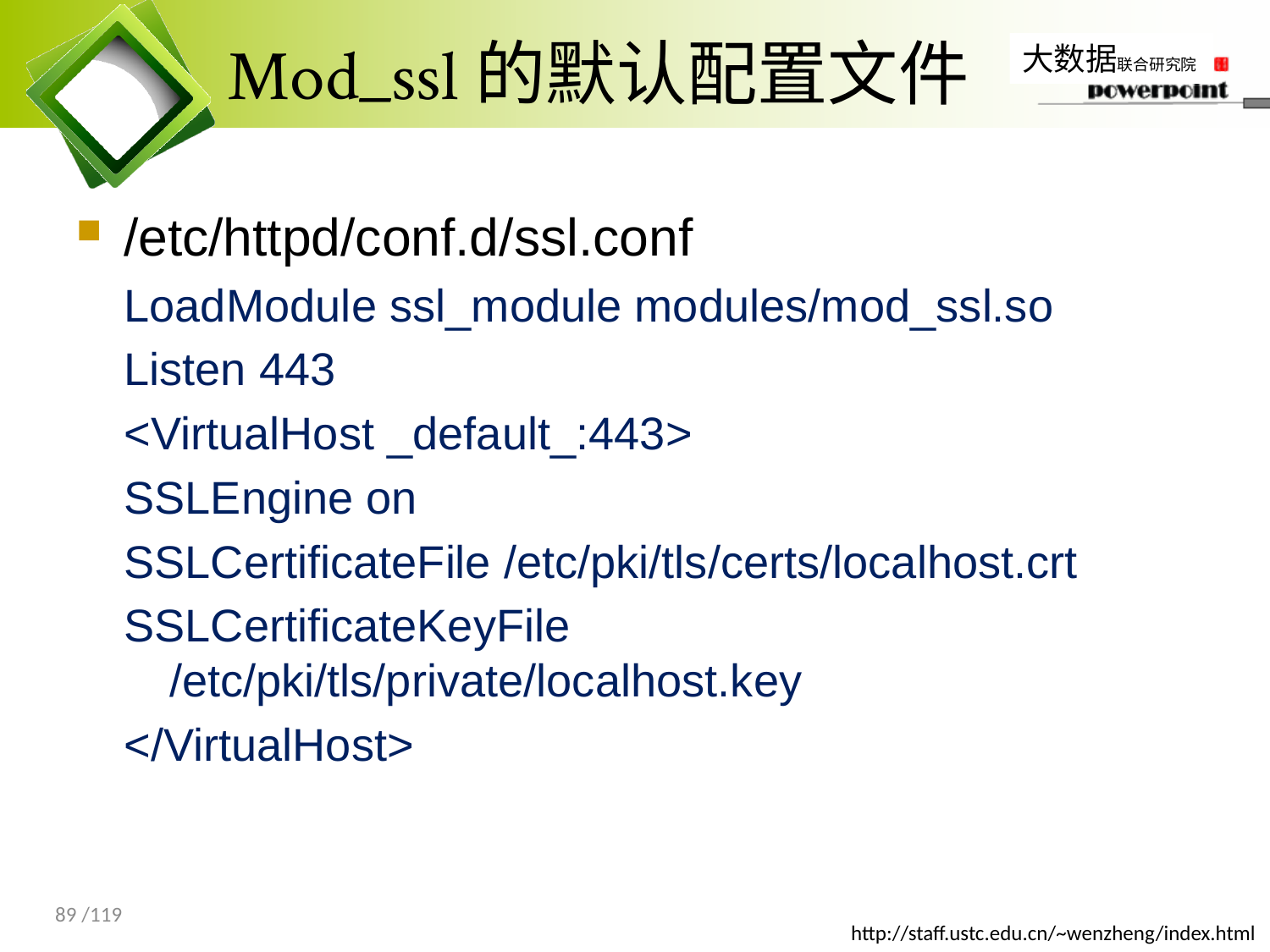

# Mod_ssl的默认配置文件

/etc/httpd/conf.d/ssl.conf
LoadModule ssl_module modules/mod_ssl.so
Listen 443
<VirtualHost _default_:443>
SSLEngine on
SSLCertificateFile /etc/pki/tls/certs/localhost.crt
SSLCertificateKeyFile /etc/pki/tls/private/localhost.key
</VirtualHost>

89